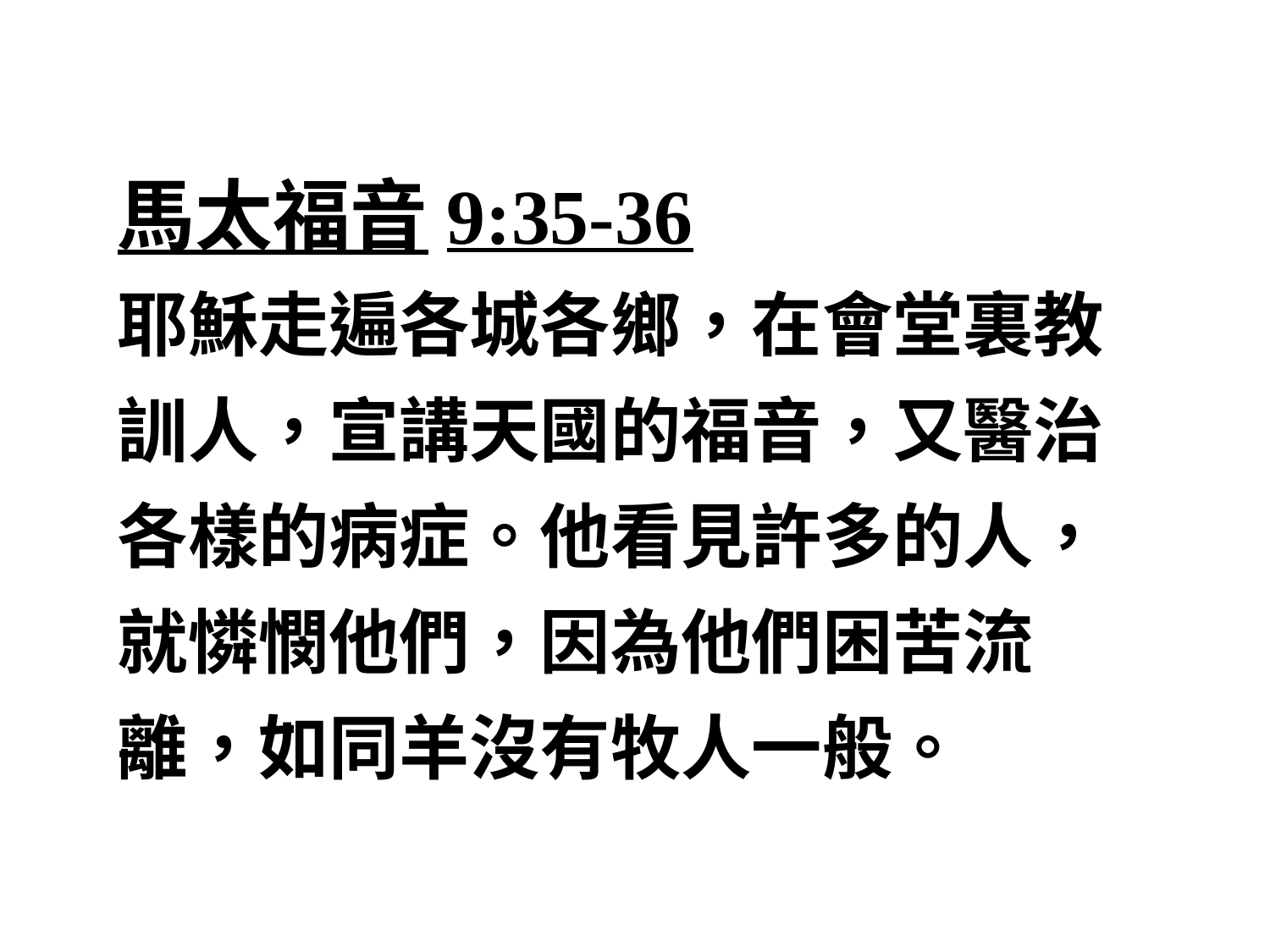

馬太福音9:35-36
耶穌走遍各城各鄉，在會堂裏教訓人，宣講天國的福音，又醫治各樣的病症。他看見許多的人，就憐憫他們，因為他們困苦流離，如同羊沒有牧人一般。